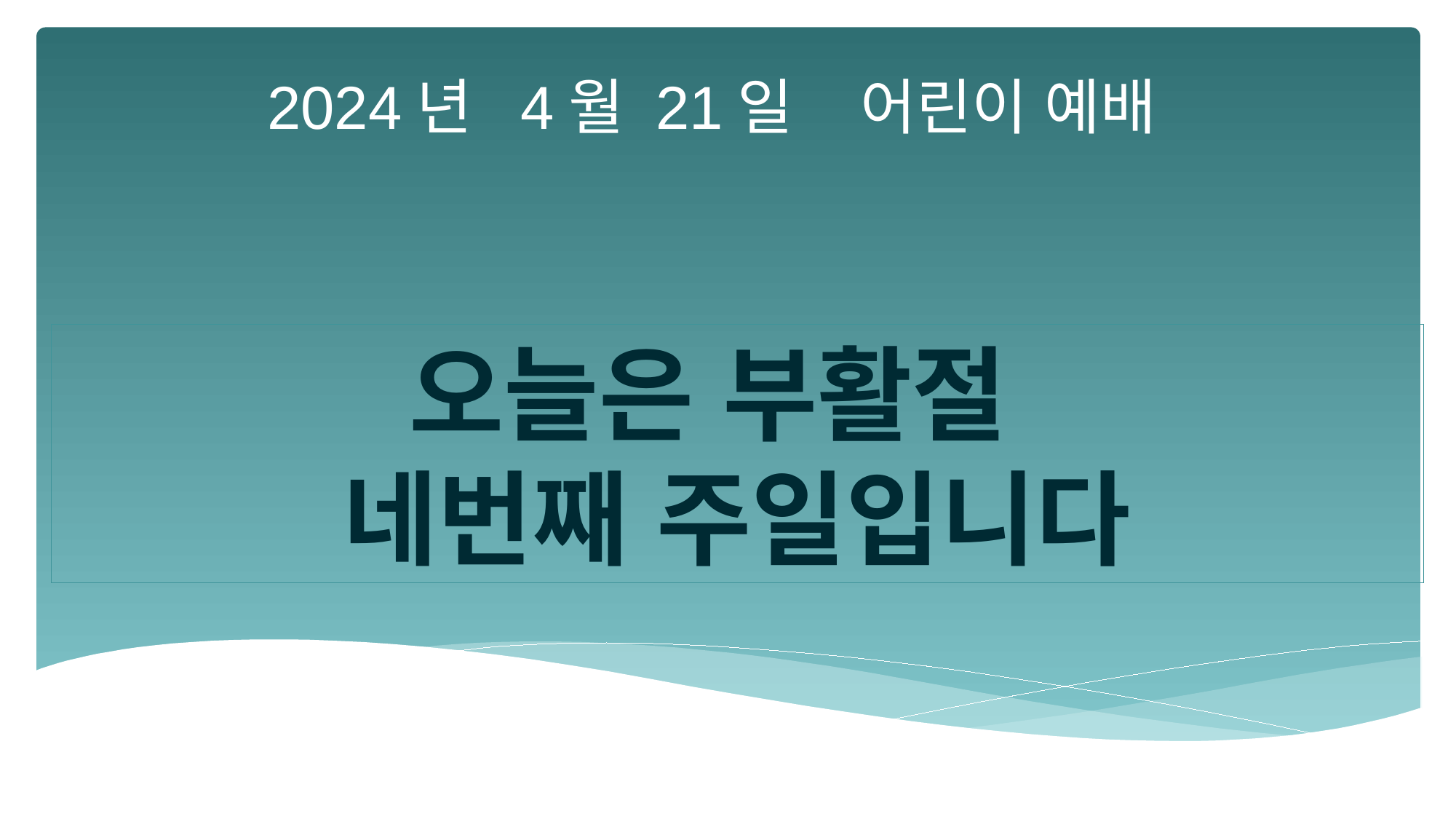

2024년  4월 21일    어린이 예배
오늘은 부활절
네번째 주일입니다